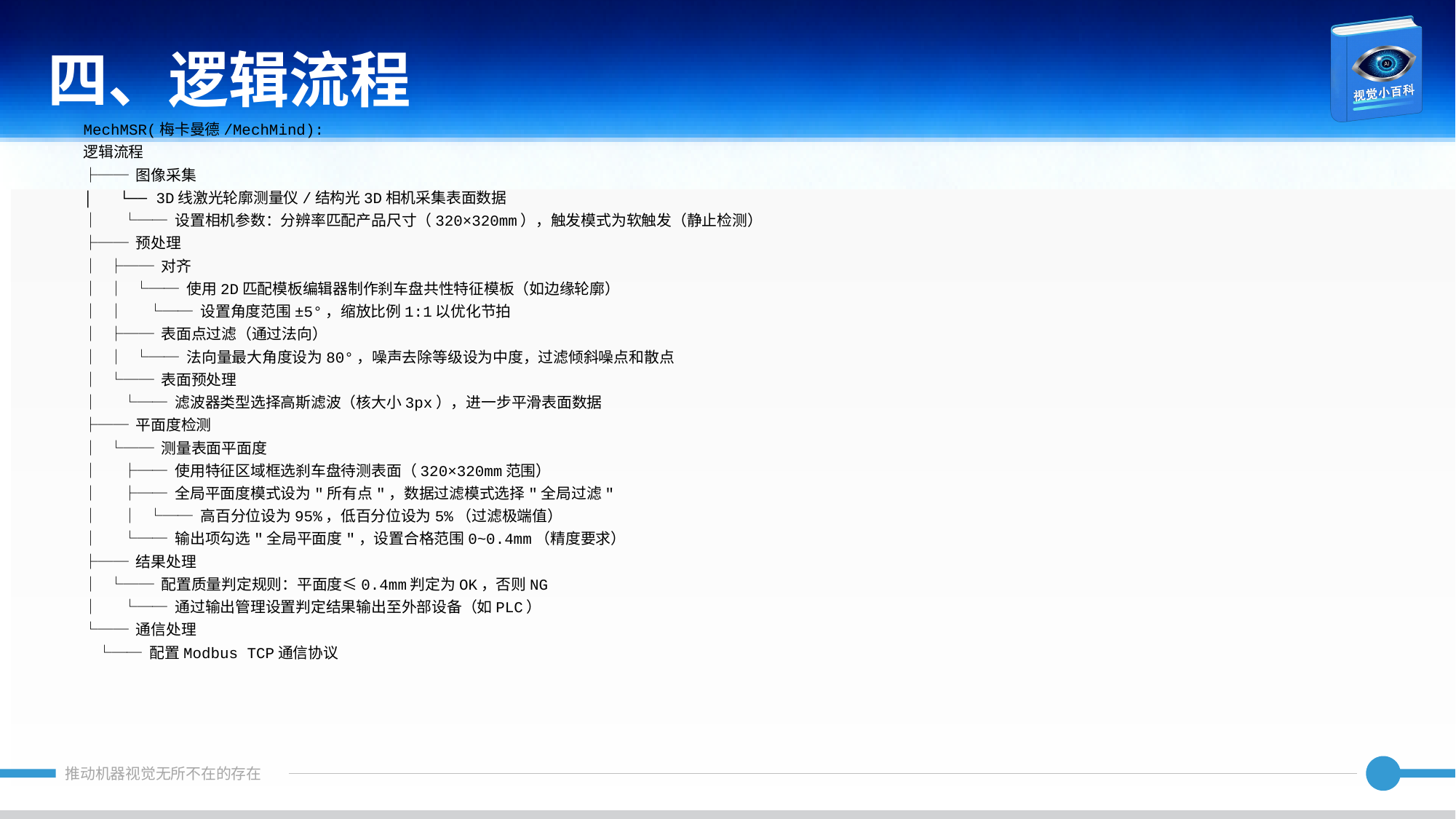

四、逻辑流程

MechMSR(梅卡曼德/MechMind):
逻辑流程
├── 图像采集
│   └── 3D线激光轮廓测量仪/结构光3D相机采集表面数据
│       └── 设置相机参数：分辨率匹配产品尺寸（320×320mm），触发模式为软触发（静止检测）
├── 预处理
│   ├── 对齐
│   │   └── 使用2D匹配模板编辑器制作刹车盘共性特征模板（如边缘轮廓）
│   │       └── 设置角度范围±5°，缩放比例1:1以优化节拍
│   ├── 表面点过滤（通过法向）
│   │   └── 法向量最大角度设为80°，噪声去除等级设为中度，过滤倾斜噪点和散点
│   └── 表面预处理
│       └── 滤波器类型选择高斯滤波（核大小3px），进一步平滑表面数据
├── 平面度检测
│   └── 测量表面平面度
│       ├── 使用特征区域框选刹车盘待测表面（320×320mm范围）
│       ├── 全局平面度模式设为"所有点"，数据过滤模式选择"全局过滤"
│       │   └── 高百分位设为95%，低百分位设为5%（过滤极端值）
│       └── 输出项勾选"全局平面度"，设置合格范围0~0.4mm（精度要求）
├── 结果处理
│   └── 配置质量判定规则：平面度≤0.4mm判定为OK，否则NG
│       └── 通过输出管理设置判定结果输出至外部设备（如PLC）
└── 通信处理
    └── 配置Modbus TCP通信协议
8